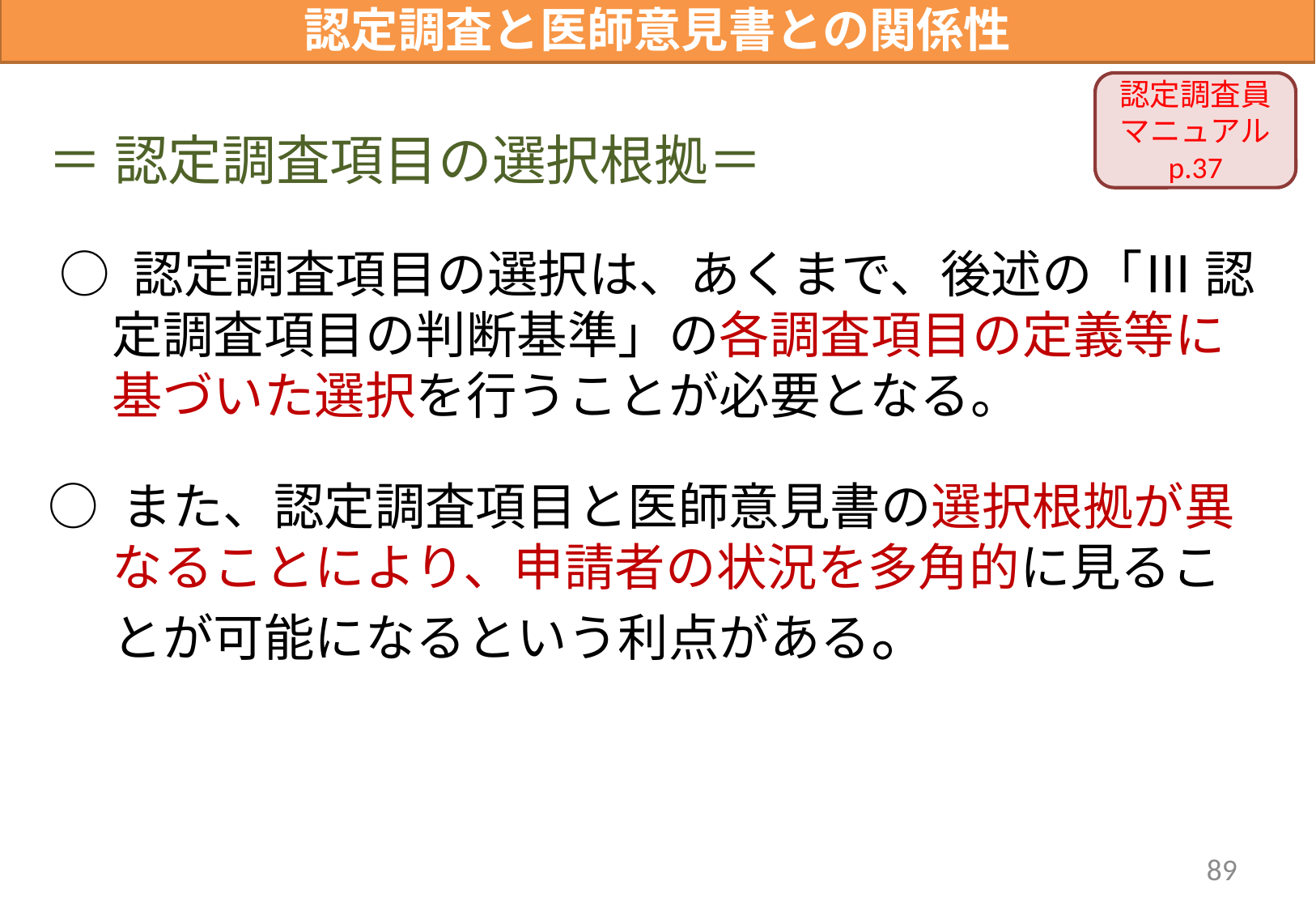

認定調査と医師意見書との関係性
認定調査員マニュアル
p.37
＝ 認定調査項目の選択根拠＝
 ○ 認定調査項目の選択は、あくまで、後述の「Ⅲ 認定調査項目の判断基準」の各調査項目の定義等に基づいた選択を行うことが必要となる。
○ また、認定調査項目と医師意見書の選択根拠が異なることにより、申請者の状況を多角的に見ることが可能になるという利点がある。

89